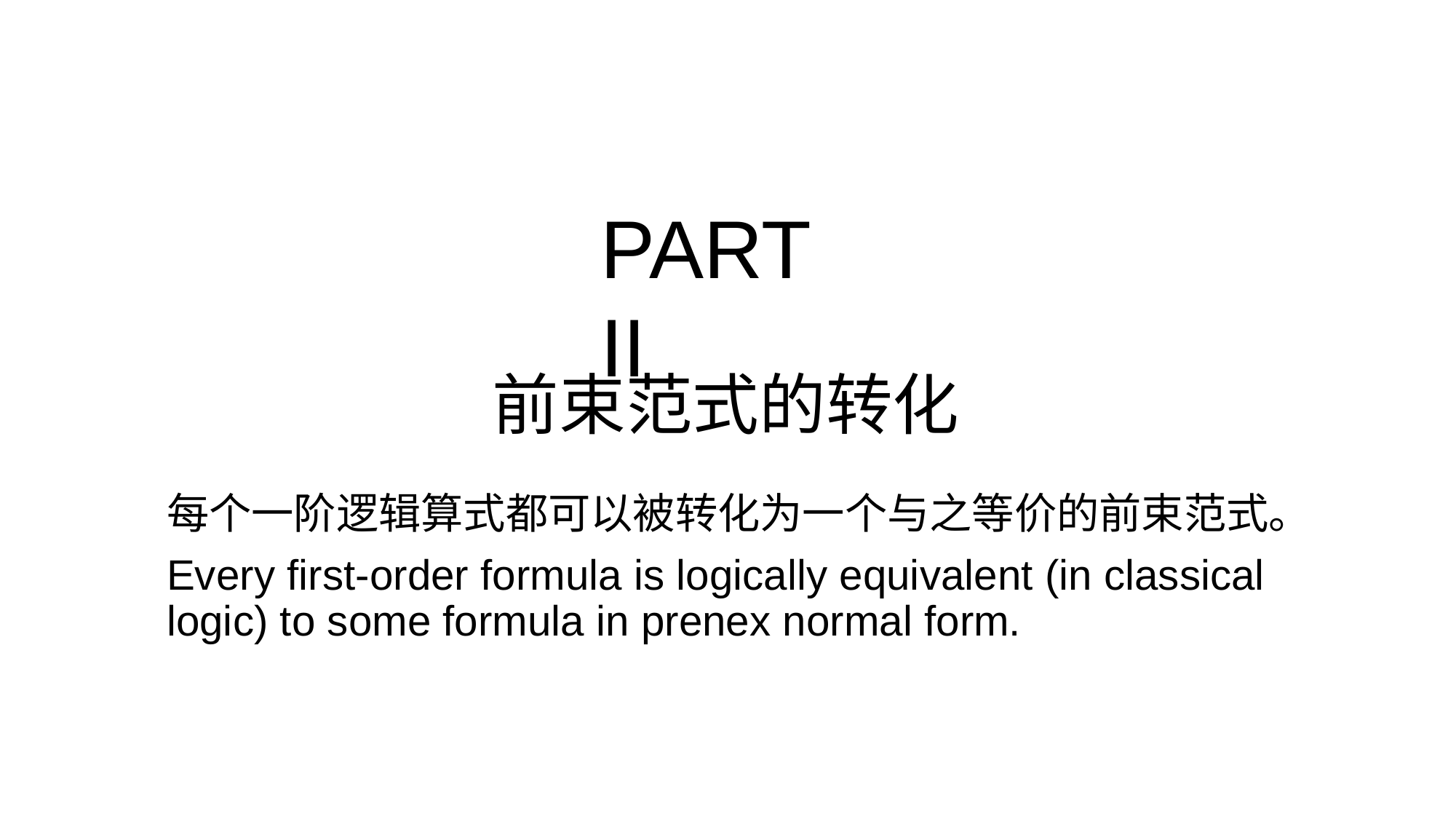

PART II
# 前束范式的转化
每个一阶逻辑算式都可以被转化为一个与之等价的前束范式。
Every first-order formula is logically equivalent (in classical logic) to some formula in prenex normal form.